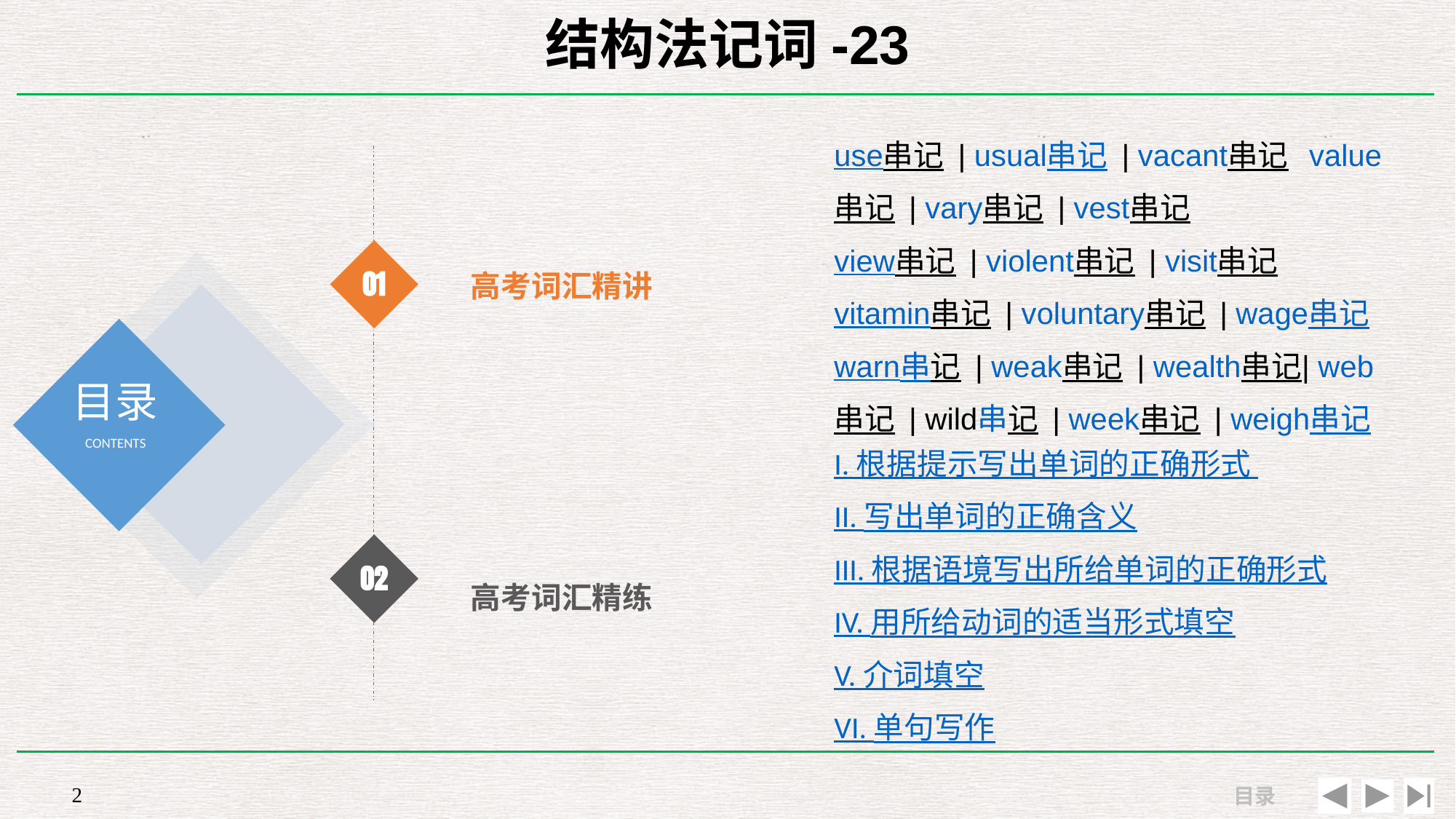

# 结构法记词-23
高考词汇精讲
use串记 | usual串记 | vacant串记  value串记 | vary串记 | vest串记
view串记 | violent串记 | visit串记
vitamin串记 | voluntary串记 | wage串记
warn串记 | weak串记 | wealth串记| web串记 | wild串记 | week串记 | weigh串记
01

I. 根据提示写出单词的正确形式
II. 写出单词的正确含义
III. 根据语境写出所给单词的正确形式
IV. 用所给动词的适当形式填空
V. 介词填空
VI. 单句写作
高考词汇精练
02